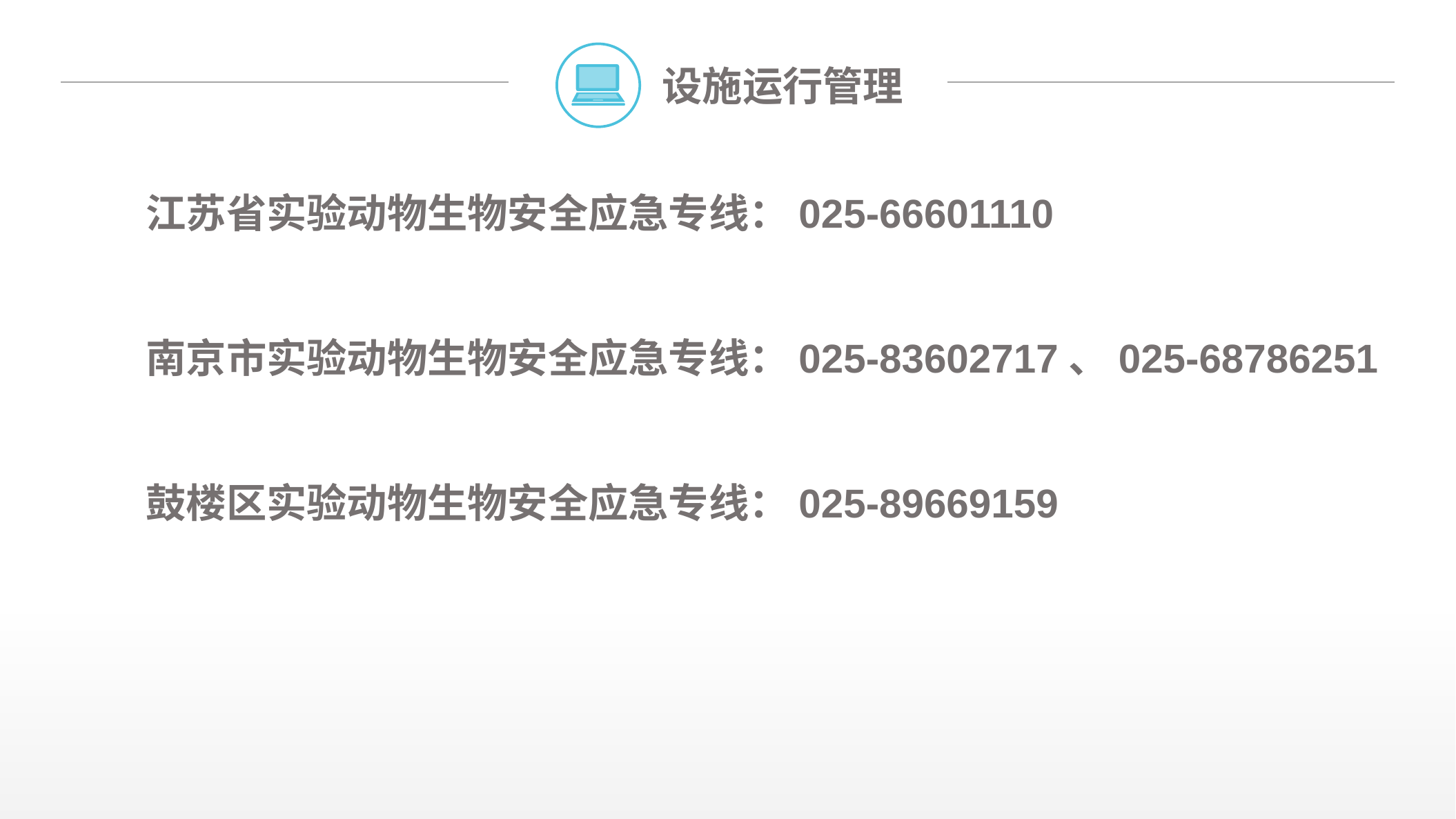

设施运行管理
江苏省实验动物生物安全应急专线：025-66601110

南京市实验动物生物安全应急专线：025-83602717、025-68786251

鼓楼区实验动物生物安全应急专线：025-89669159